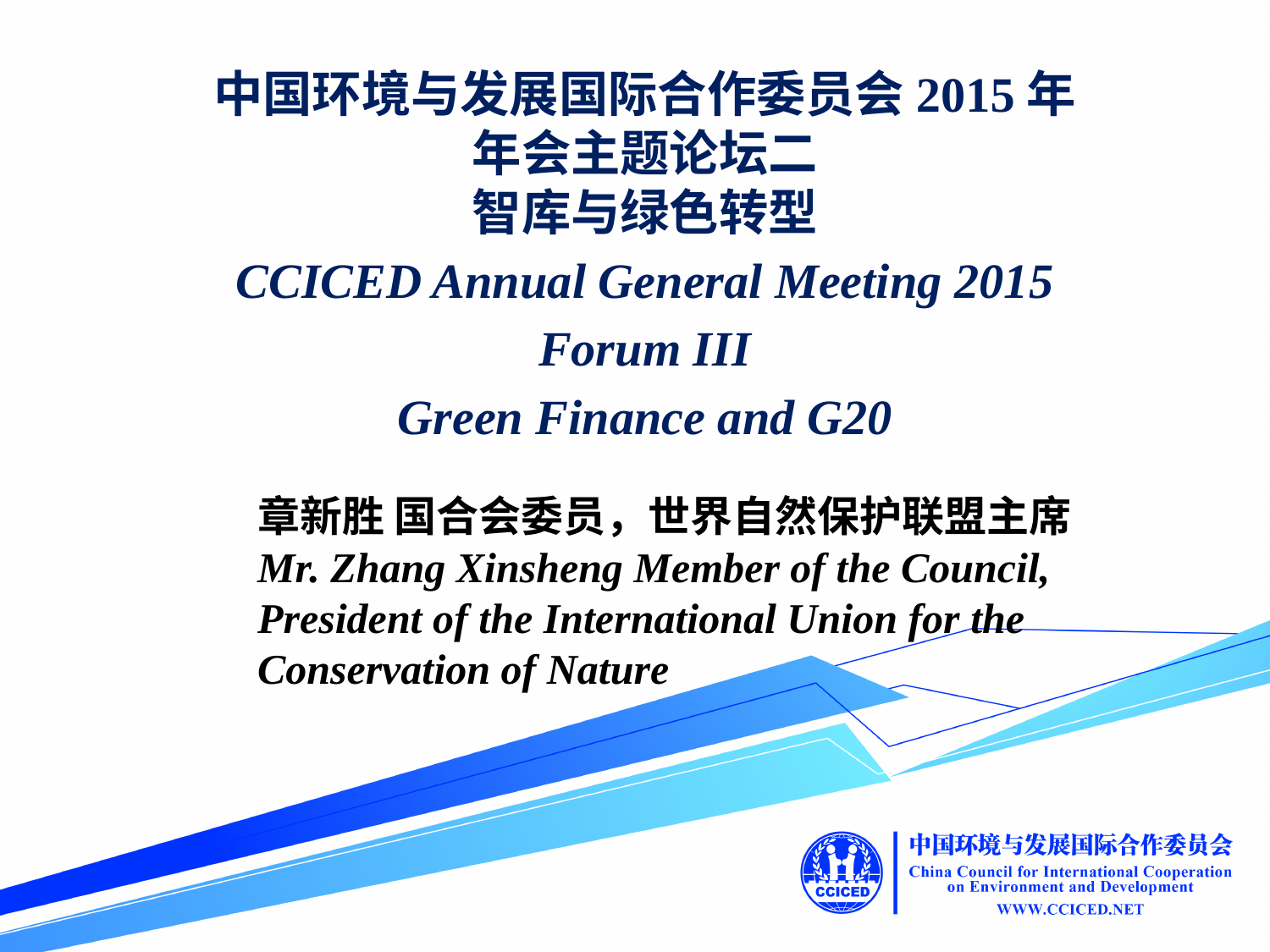

中国环境与发展国际合作委员会2015年
年会主题论坛二
智库与绿色转型
CCICED Annual General Meeting 2015
Forum III
Green Finance and G20
章新胜 国合会委员，世界自然保护联盟主席
Mr. Zhang Xinsheng Member of the Council, President of the International Union for the Conservation of Nature